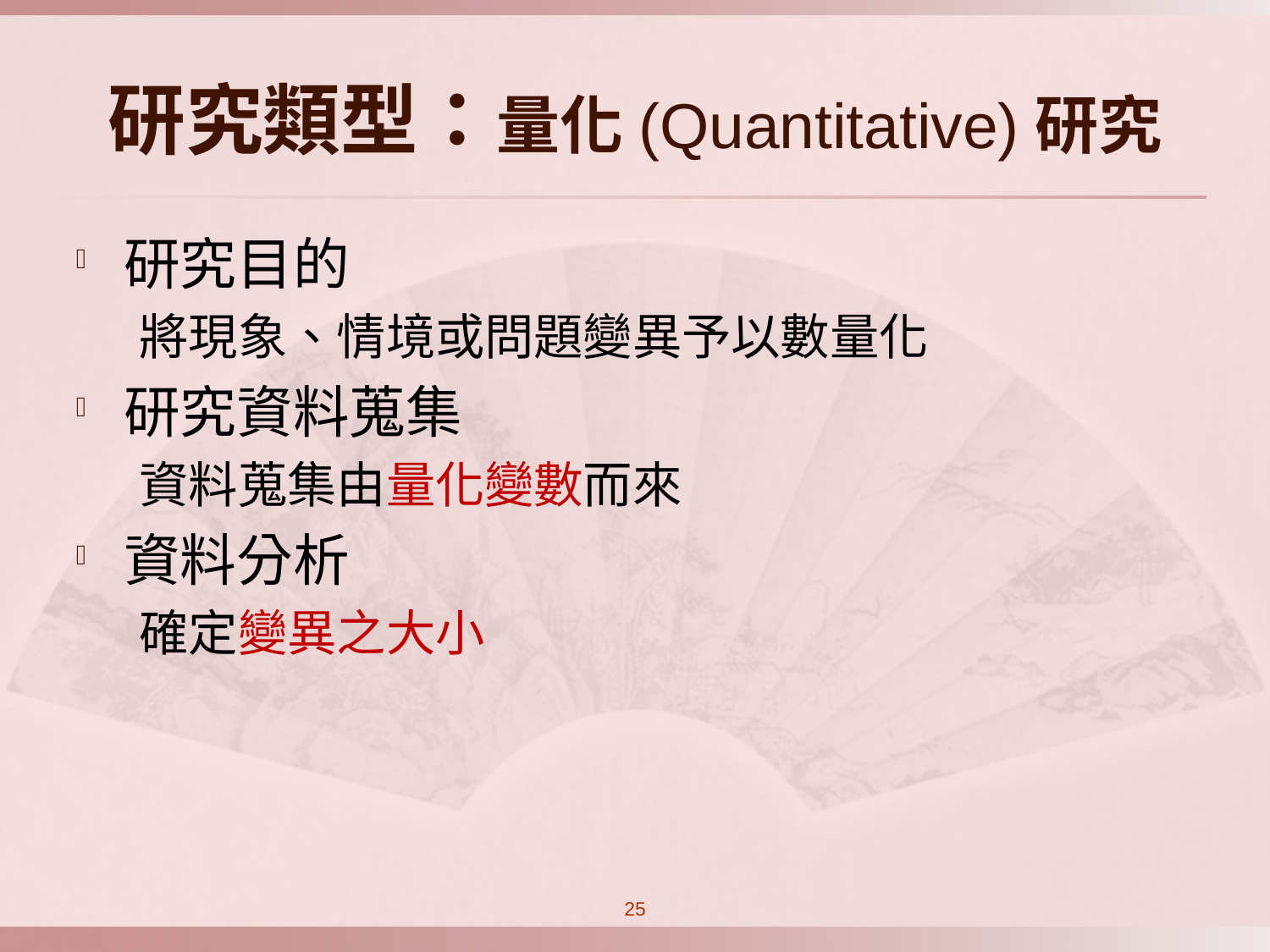

# 研究類型：量化(Quantitative)研究
研究目的
將現象、情境或問題變異予以數量化
研究資料蒐集
資料蒐集由量化變數而來
資料分析
確定變異之大小
25